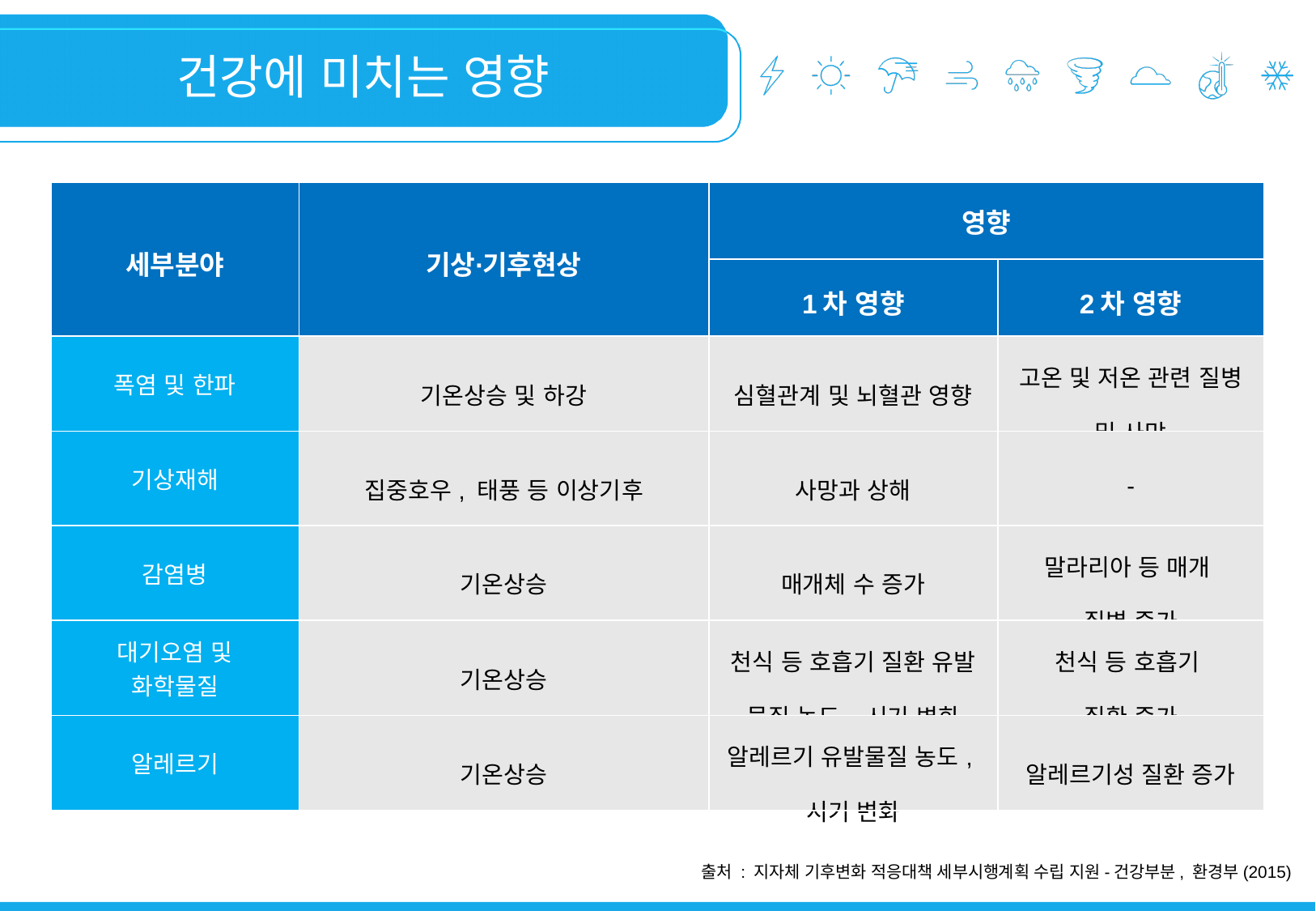

건강에 미치는 영향
| 세부분야 | 기상∙기후현상 | 영향 |  |
| --- | --- | --- | --- |
|  |  | 1차 영향 | 2차 영향 |
| 폭염 및 한파 | 기온상승 및 하강 | 심혈관계 및 뇌혈관 영향 | 고온 및 저온 관련 질병 및 사망 |
| 기상재해 | 집중호우, 태풍 등 이상기후 | 사망과 상해 | - |
| 감염병 | 기온상승 | 매개체 수 증가 | 말라리아 등 매개 질병 증가 |
| 대기오염 및 화학물질 | 기온상승 | 천식 등 호흡기 질환 유발 물질 농도, 시기 변화 | 천식 등 호흡기 질환 증가 |
| 알레르기 | 기온상승 | 알레르기 유발물질 농도, 시기 변화 | 알레르기성 질환 증가 |
출처 : 지자체 기후변화 적응대책 세부시행계획 수립 지원-건강부분, 환경부(2015)